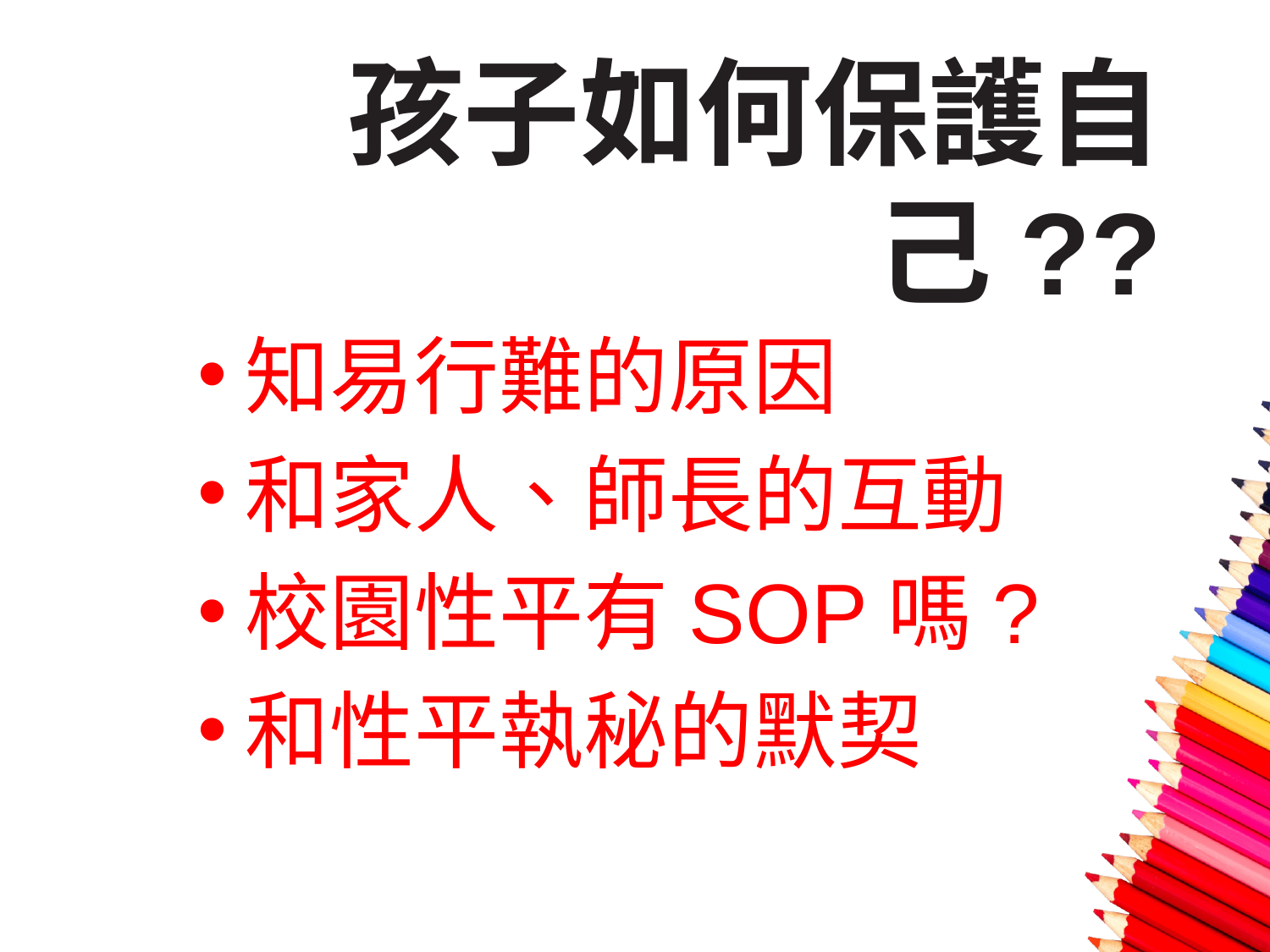

# 孩子如何保護自己??
知易行難的原因
和家人、師長的互動
校園性平有SOP嗎?
和性平執秘的默契

52